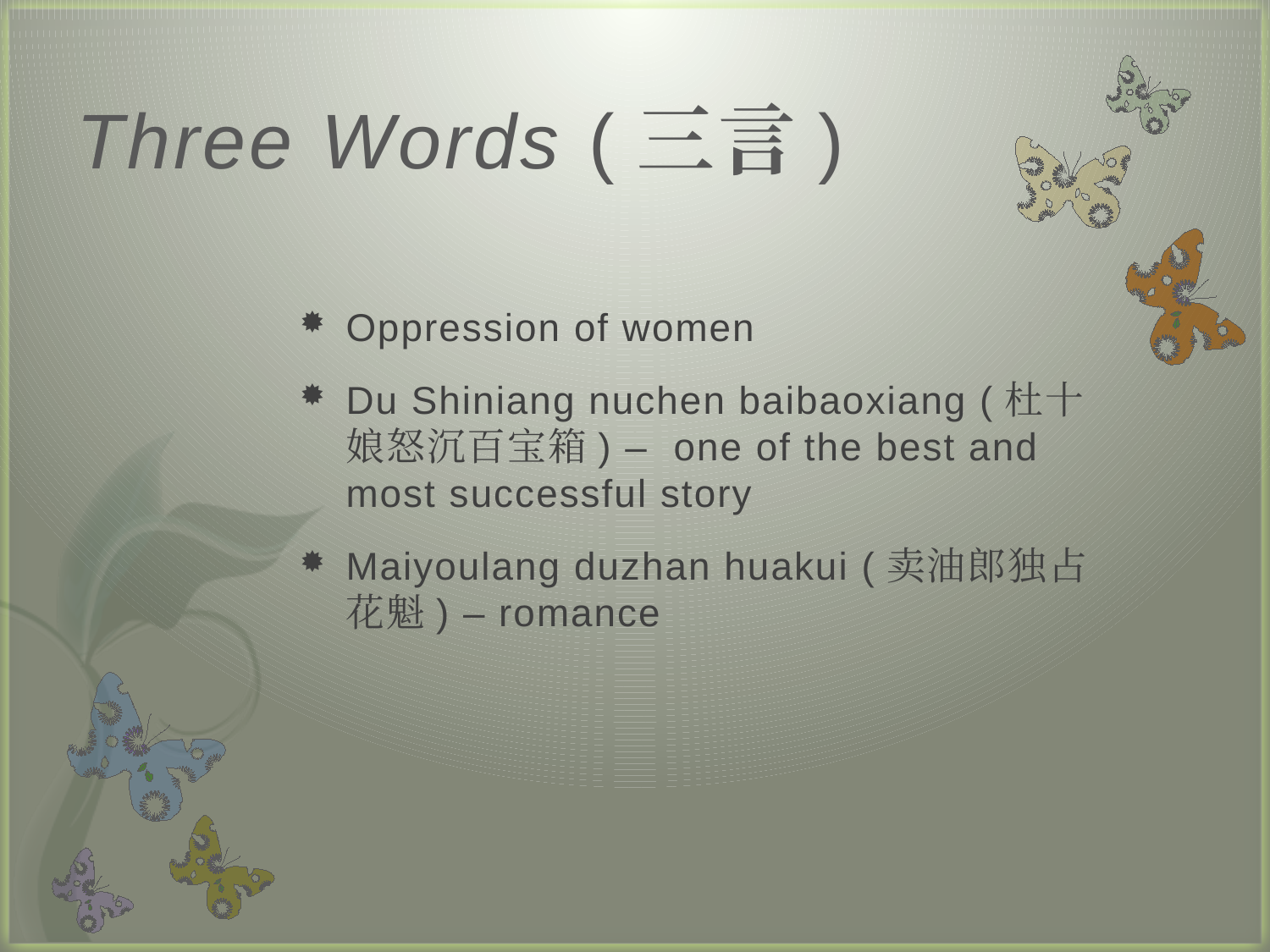

# Three Words (三言)
Oppression of women
Du Shiniang nuchen baibaoxiang (杜十娘怒沉百宝箱) –  one of the best and most successful story
Maiyoulang duzhan huakui (卖油郎独占花魁) – romance